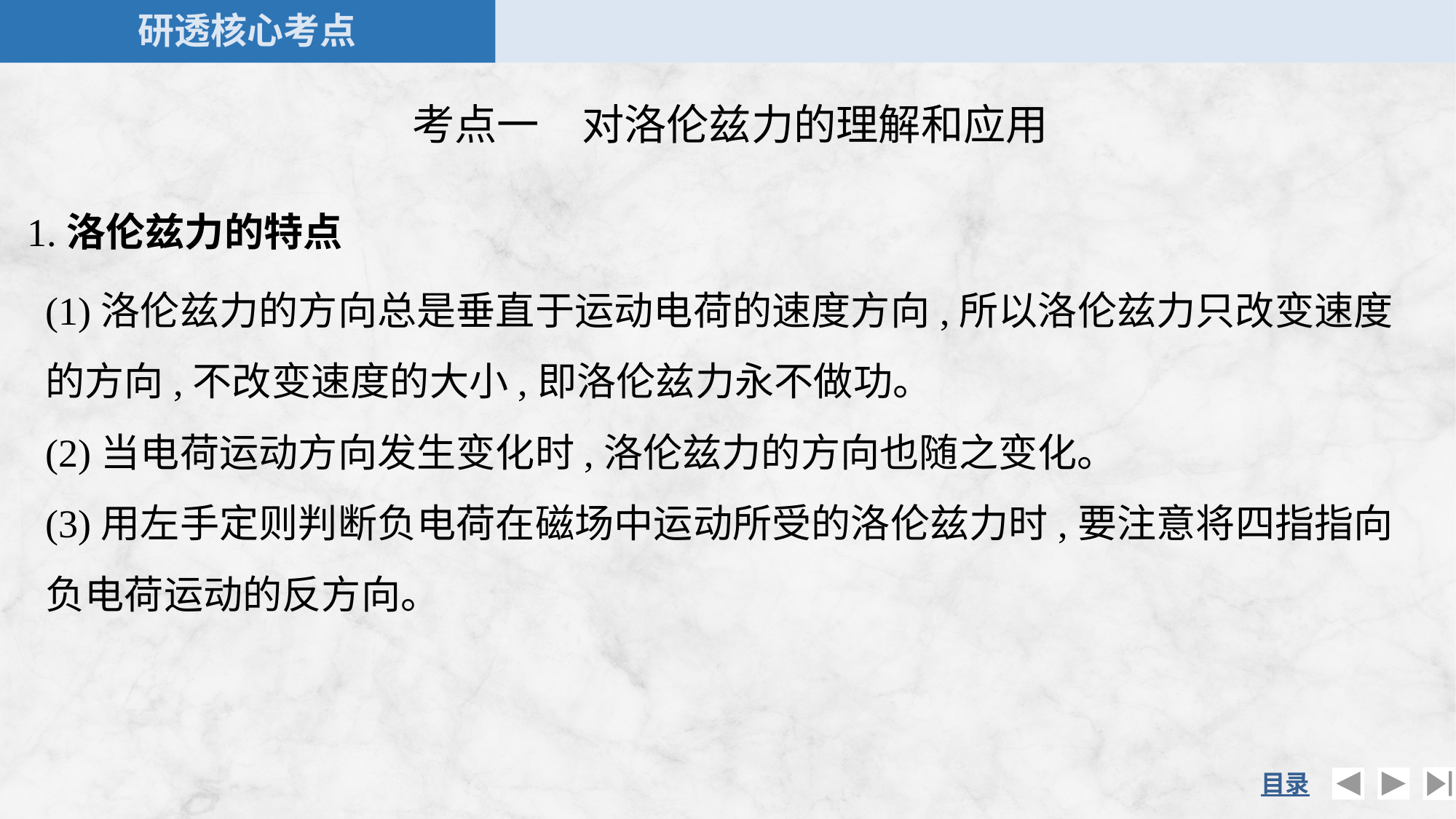

考点一　对洛伦兹力的理解和应用
1.洛伦兹力的特点
(1)洛伦兹力的方向总是垂直于运动电荷的速度方向,所以洛伦兹力只改变速度的方向,不改变速度的大小,即洛伦兹力永不做功。
(2)当电荷运动方向发生变化时,洛伦兹力的方向也随之变化。
(3)用左手定则判断负电荷在磁场中运动所受的洛伦兹力时,要注意将四指指向负电荷运动的反方向。